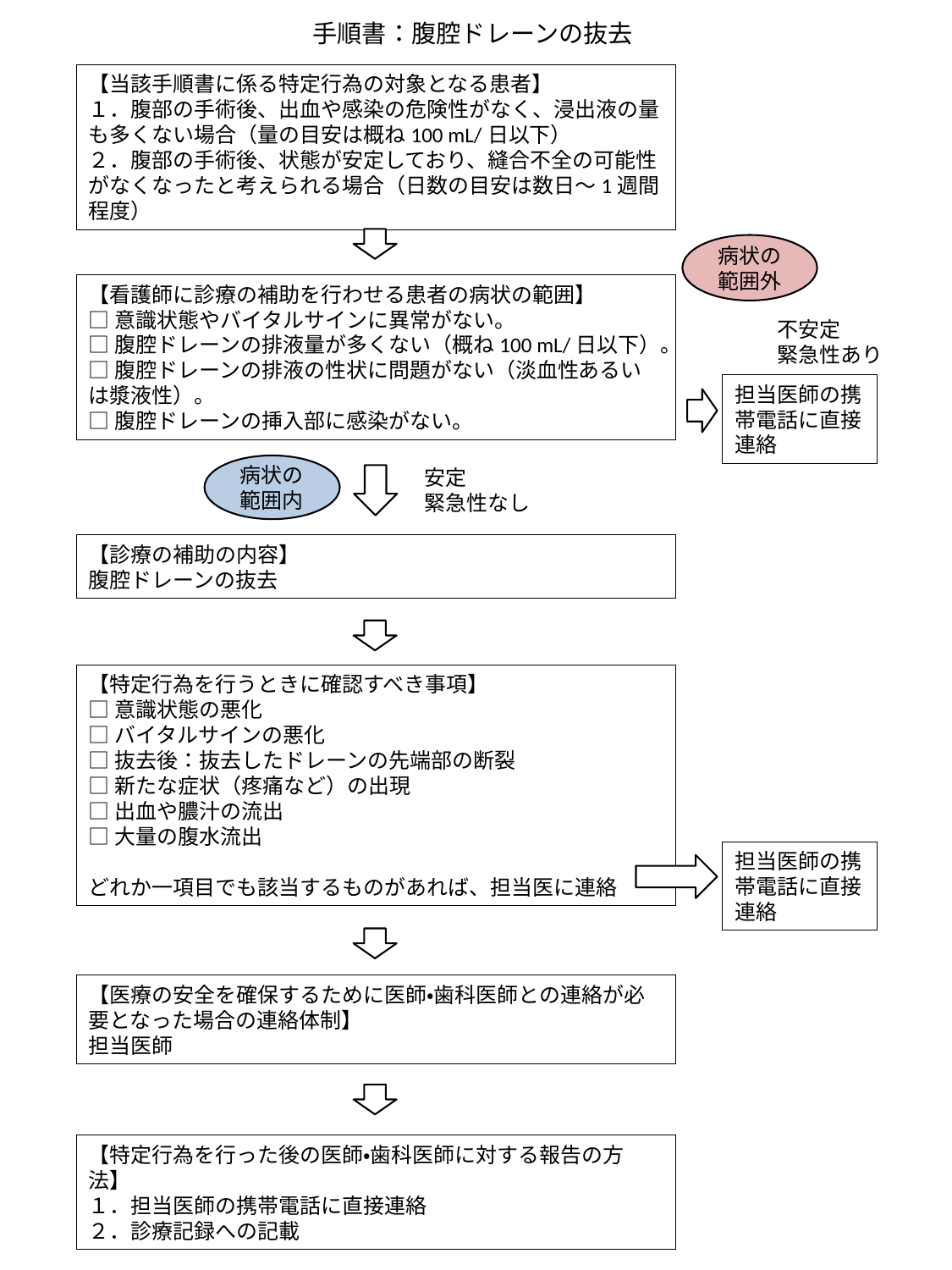

手順書：腹腔ドレーンの抜去
【当該手順書に係る特定行為の対象となる患者】
１．腹部の手術後、出血や感染の危険性がなく、浸出液の量も多くない場合（量の目安は概ね100 mL/日以下）
２．腹部の手術後、状態が安定しており、縫合不全の可能性がなくなったと考えられる場合（日数の目安は数日～1週間程度）

病状の
範囲外
【看護師に診療の補助を行わせる患者の病状の範囲】
□意識状態やバイタルサインに異常がない。
□腹腔ドレーンの排液量が多くない（概ね100 mL/日以下）。
□腹腔ドレーンの排液の性状に問題がない（淡血性あるいは漿液性）。
□腹腔ドレーンの挿入部に感染がない。
不安定
緊急性あり
担当医師の携帯電話に直接連絡

病状の
範囲内
安定
緊急性なし

【診療の補助の内容】
腹腔ドレーンの抜去

【特定行為を行うときに確認すべき事項】
□意識状態の悪化
□バイタルサインの悪化
□抜去後：抜去したドレーンの先端部の断裂
□新たな症状（疼痛など）の出現
□出血や膿汁の流出
□大量の腹水流出

どれか一項目でも該当するものがあれば、担当医に連絡
担当医師の携帯電話に直接連絡

【医療の安全を確保するために医師・歯科医師との連絡が必要となった場合の連絡体制】
担当医師

【特定行為を行った後の医師・歯科医師に対する報告の方法】
１．担当医師の携帯電話に直接連絡
２．診療記録への記載